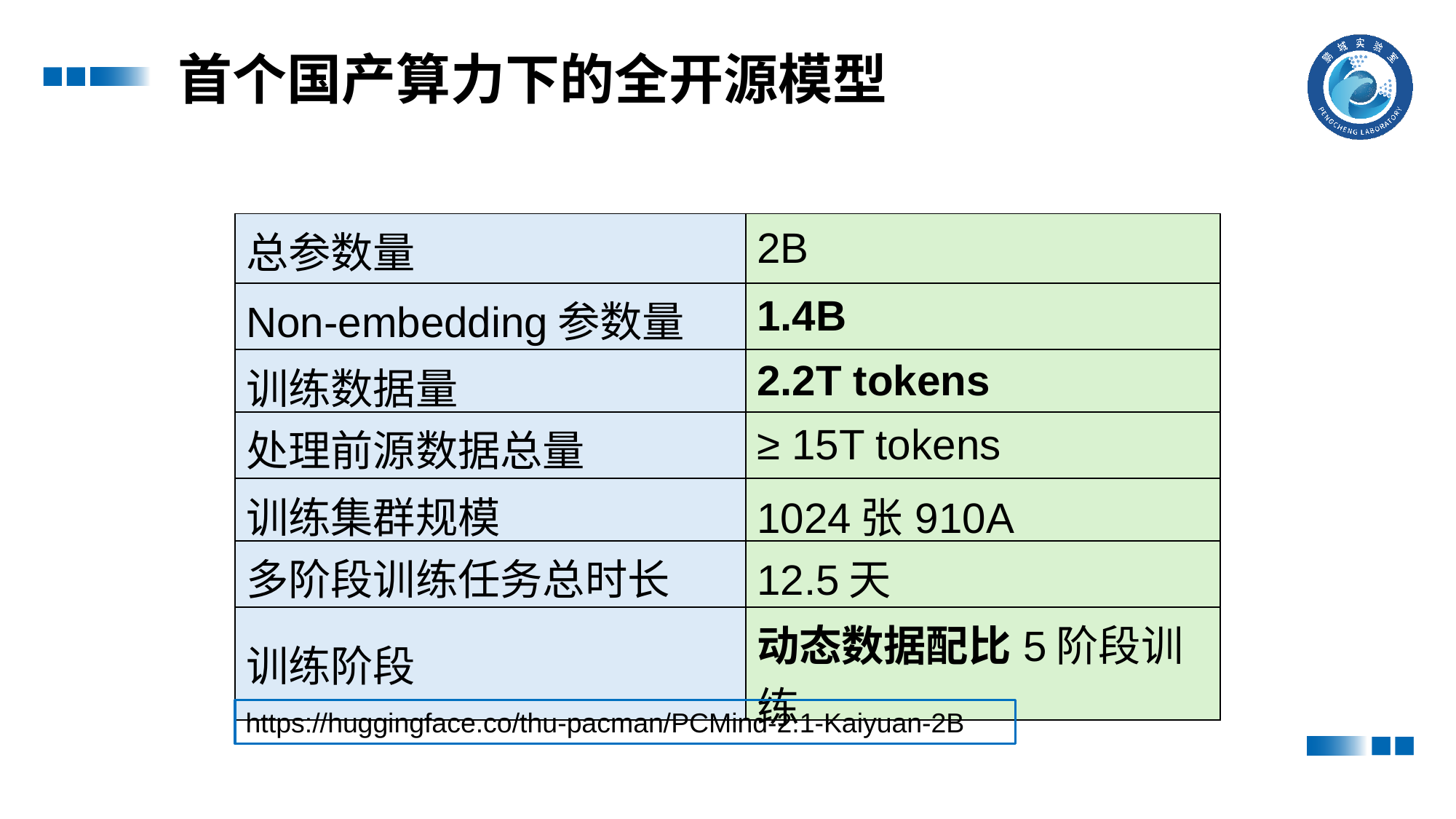

首个国产算力下的全开源模型
| 总参数量 | 2B |
| --- | --- |
| Non-embedding参数量 | 1.4B |
| 训练数据量 | 2.2T tokens |
| 处理前源数据总量 | ≥ 15T tokens |
| 训练集群规模 | 1024张910A |
| 多阶段训练任务总时长 | 12.5天 |
| 训练阶段 | 动态数据配比5阶段训练 |
https://huggingface.co/thu-pacman/PCMind-2.1-Kaiyuan-2B